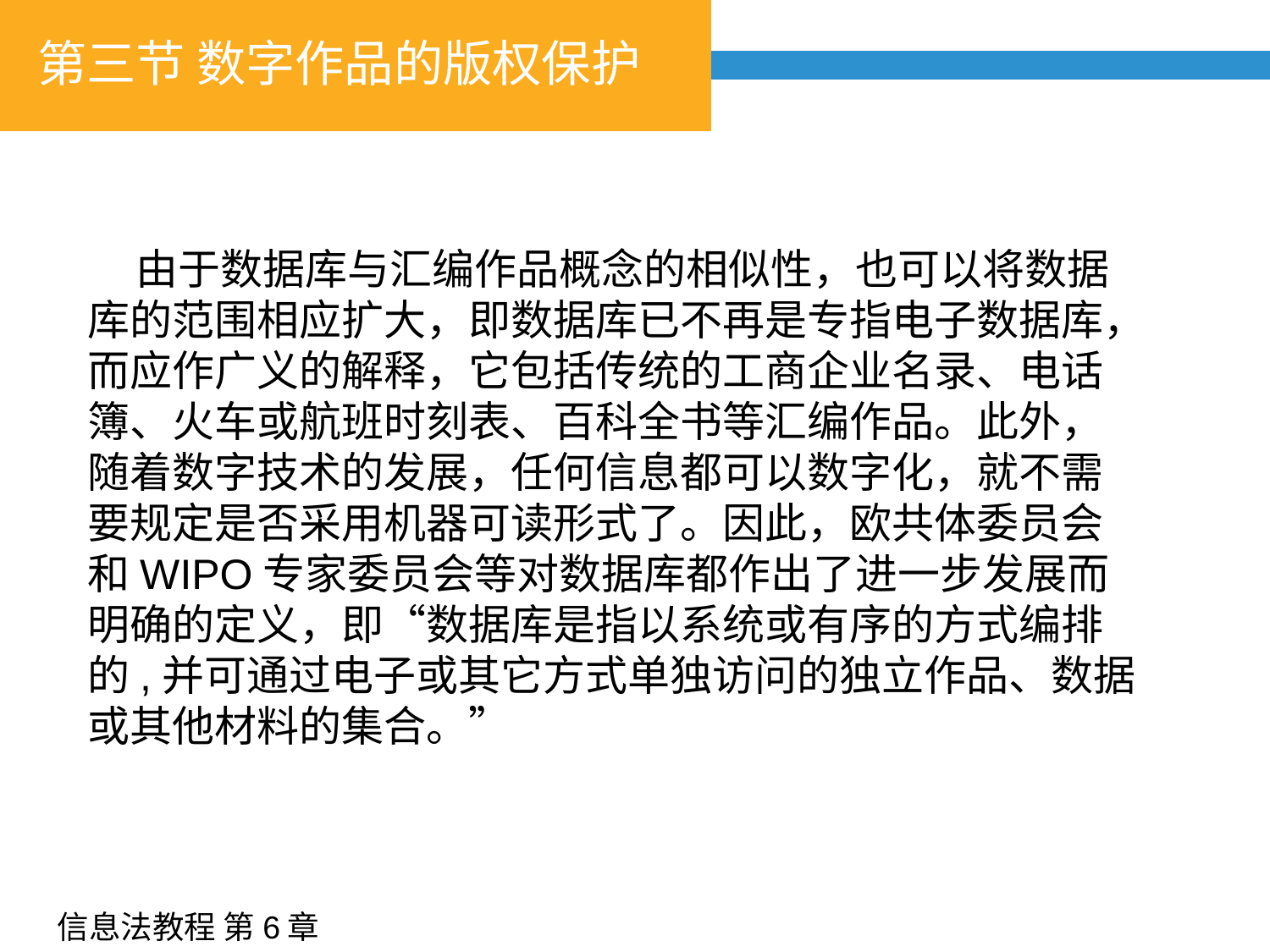

# 第三节 数字作品的版权保护
    由于数据库与汇编作品概念的相似性，也可以将数据库的范围相应扩大，即数据库已不再是专指电子数据库，而应作广义的解释，它包括传统的工商企业名录、电话簿、火车或航班时刻表、百科全书等汇编作品。此外，随着数字技术的发展，任何信息都可以数字化，就不需要规定是否采用机器可读形式了。因此，欧共体委员会和WIPO专家委员会等对数据库都作出了进一步发展而明确的定义，即“数据库是指以系统或有序的方式编排的,并可通过电子或其它方式单独访问的独立作品、数据或其他材料的集合。”
信息法教程 第6章